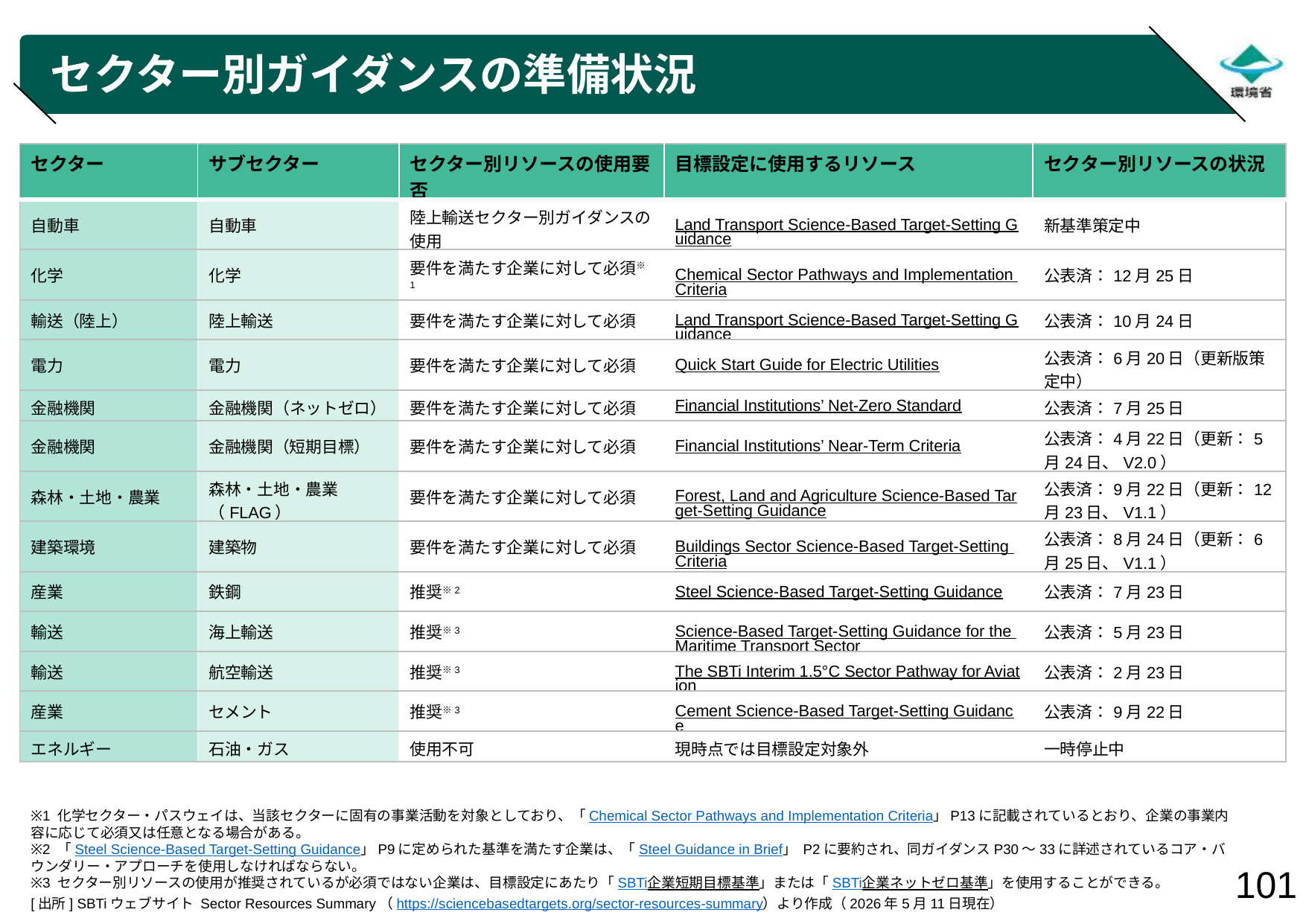

# セクター別ガイダンスの準備状況
| セクター | サブセクター | セクター別リソースの使用要否 | 目標設定に使用するリソース | セクター別リソースの状況 |
| --- | --- | --- | --- | --- |
| 自動車 | 自動車 | 陸上輸送セクター別ガイダンスの使用 | Land Transport Science-Based Target-Setting Guidance | 新基準策定中 |
| 化学 | 化学 | 要件を満たす企業に対して必須※1 | Chemical Sector Pathways and Implementation Criteria | 公表済：12月25日 |
| 輸送（陸上） | 陸上輸送 | 要件を満たす企業に対して必須 | Land Transport Science-Based Target-Setting Guidance | 公表済：10月24日 |
| 電力 | 電力 | 要件を満たす企業に対して必須 | Quick Start Guide for Electric Utilities | 公表済：6月20日（更新版策定中） |
| 金融機関 | 金融機関（ネットゼロ） | 要件を満たす企業に対して必須 | Financial Institutions’ Net-Zero Standard | 公表済：7月25日 |
| 金融機関 | 金融機関（短期目標） | 要件を満たす企業に対して必須 | Financial Institutions’ Near-Term Criteria | 公表済：4月22日（更新：5月24日、V2.0） |
| 森林・土地・農業 | 森林・土地・農業（FLAG） | 要件を満たす企業に対して必須 | Forest, Land and Agriculture Science-Based Target-Setting Guidance | 公表済：9月22日（更新：12月23日、V1.1） |
| 建築環境 | 建築物 | 要件を満たす企業に対して必須 | Buildings Sector Science-Based Target-Setting Criteria | 公表済：8月24日（更新：6月25日、V1.1） |
| 産業 | 鉄鋼 | 推奨※2 | Steel Science-Based Target-Setting Guidance | 公表済：7月23日 |
| 輸送 | 海上輸送 | 推奨※3 | Science-Based Target-Setting Guidance for the Maritime Transport Sector | 公表済：5月23日 |
| 輸送 | 航空輸送 | 推奨※3 | The SBTi Interim 1.5°C Sector Pathway for Aviation | 公表済：2月23日 |
| 産業 | セメント | 推奨※3 | Cement Science-Based Target-Setting Guidance | 公表済：9月22日 |
| エネルギー | 石油・ガス | 使用不可 | 現時点では目標設定対象外 | 一時停止中 |
※1 化学セクター・パスウェイは、当該セクターに固有の事業活動を対象としており、「Chemical Sector Pathways and Implementation Criteria」P13に記載されているとおり、企業の事業内容に応じて必須又は任意となる場合がある。
※2 「Steel Science-Based Target-Setting Guidance」P9に定められた基準を満たす企業は、「Steel Guidance in Brief」 P2に要約され、同ガイダンスP30～33に詳述されているコア・バウンダリー・アプローチを使用しなければならない。
※3 セクター別リソースの使用が推奨されているが必須ではない企業は、目標設定にあたり「SBTi企業短期目標基準」または「SBTi企業ネットゼロ基準」を使用することができる。
[出所] SBTiウェブサイト Sector Resources Summary（https://sciencebasedtargets.org/sector-resources-summary）より作成（2026年5月11日現在）